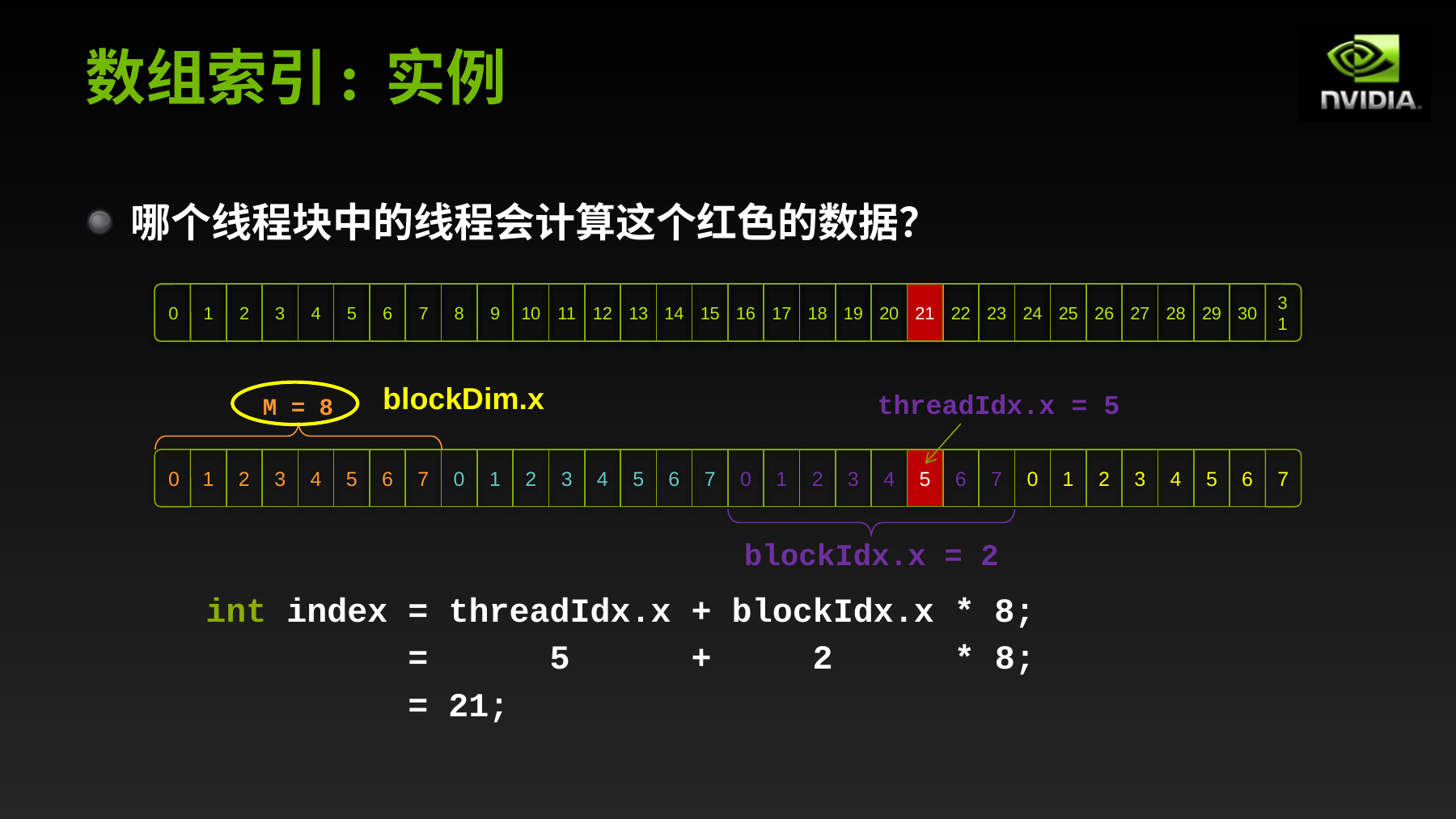

# 数组索引: 实例
哪个线程块中的线程会计算这个红色的数据？

13
14
15
16
17
18
19
20
21
22
23
24
1
2
3
4
5
6
7
8
9
10
11
12
25
26
27
28
29
30
31
0

blockDim.x

threadIdx.x = 5
M = 8
5
6
7
0
1
2
3
4
5
6
7
0
1
2
3
4
5
6
7
0
1
2
3
4
1
2
3
4
5
6
7
0
blockIdx.x = 2
	int index = threadIdx.x + blockIdx.x * 8;
	          =      5      +     2      * 8;
	          = 21;